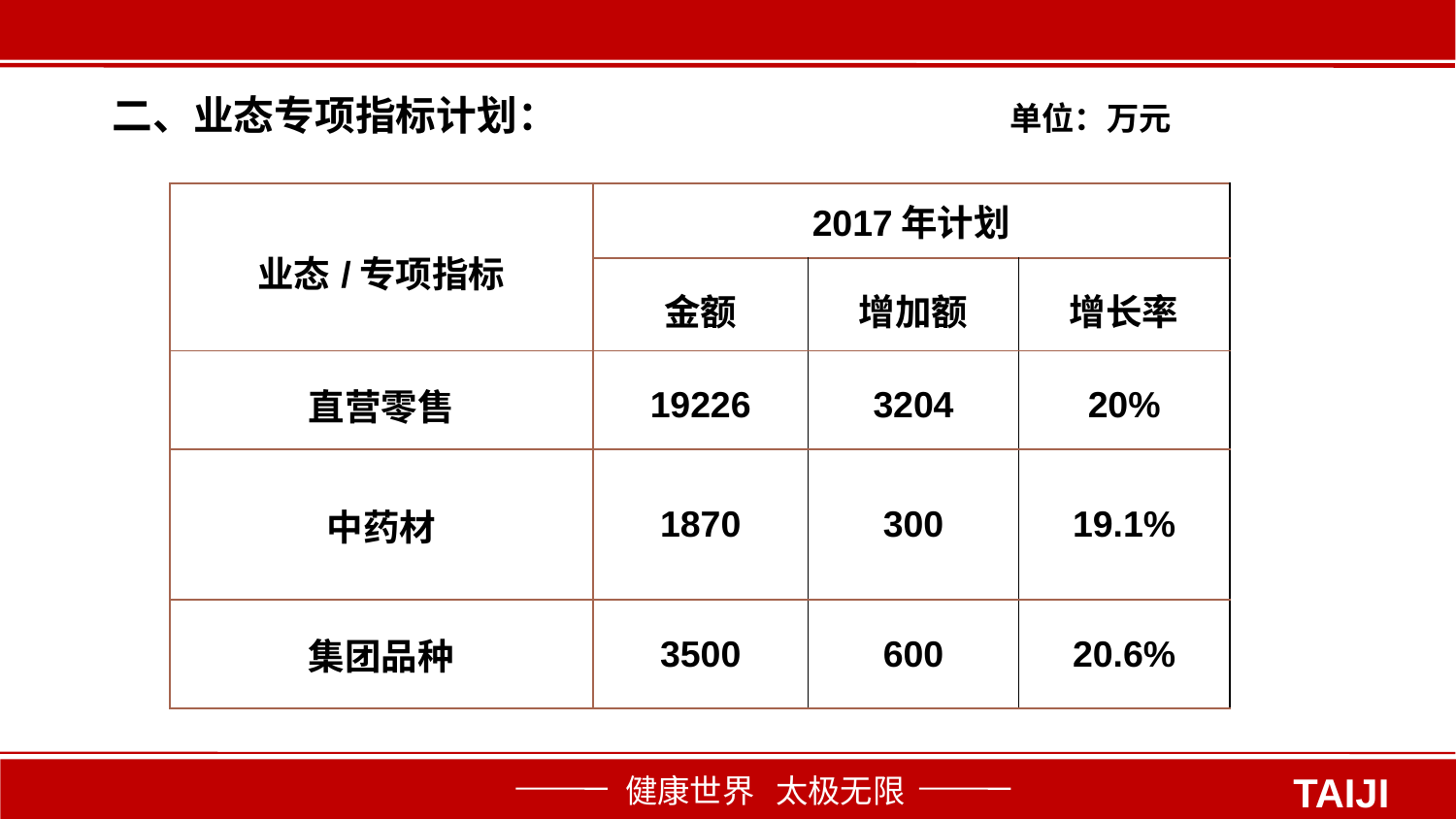

二、业态专项指标计划：                                                 单位：万元
| 业态/专项指标 | 2017年计划 |  |  |
| --- | --- | --- | --- |
|  | 金额 | 增加额 | 增长率 |
| 直营零售 | 19226 | 3204 | 20% |
| 中药材 | 1870 | 300 | 19.1% |
| 集团品种 | 3500 | 600 | 20.6% |